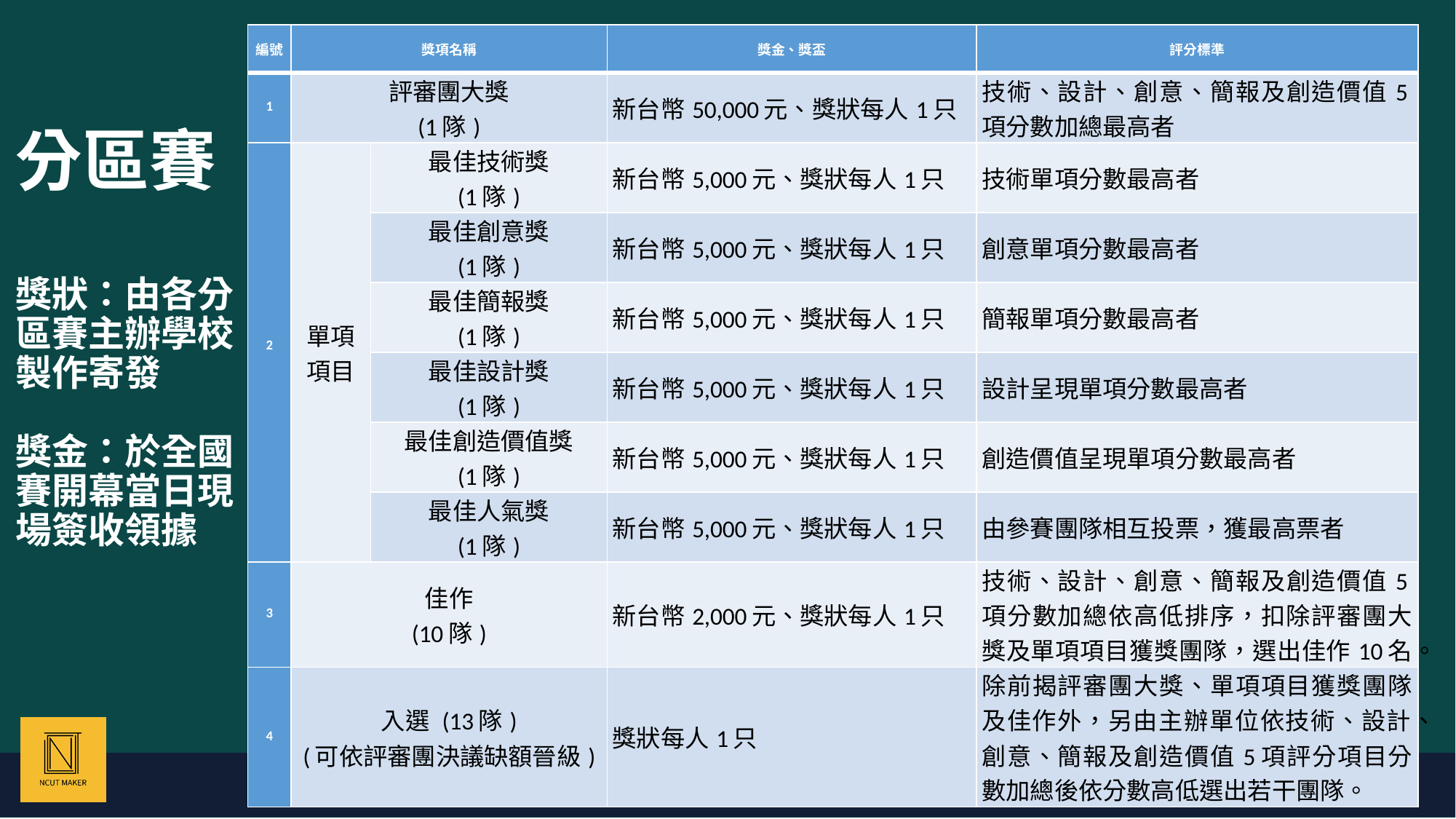

| 編號 | 獎項名稱 |  | 獎金、獎盃 | 評分標準 |
| --- | --- | --- | --- | --- |
| 1 | 評審團大獎 (1隊) |  | 新台幣50,000元、獎狀每人1只 | 技術、設計、創意、簡報及創造價值5項分數加總最高者 |
| 2 | 單項項目 | 最佳技術獎 (1隊) | 新台幣5,000元、獎狀每人1只 | 技術單項分數最高者 |
|  |  | 最佳創意獎 (1隊) | 新台幣5,000元、獎狀每人1只 | 創意單項分數最高者 |
|  |  | 最佳簡報獎 (1隊) | 新台幣5,000元、獎狀每人1只 | 簡報單項分數最高者 |
|  |  | 最佳設計獎 (1隊) | 新台幣5,000元、獎狀每人1只 | 設計呈現單項分數最高者 |
|  |  | 最佳創造價值獎 (1隊) | 新台幣5,000元、獎狀每人1只 | 創造價值呈現單項分數最高者 |
|  |  | 最佳人氣獎 (1隊) | 新台幣5,000元、獎狀每人1只 | 由參賽團隊相互投票，獲最高票者 |
| 3 | 佳作 (10隊) |  | 新台幣2,000元、獎狀每人1只 | 技術、設計、創意、簡報及創造價值5項分數加總依高低排序，扣除評審團大獎及單項項目獲獎團隊，選出佳作10名。 |
| 4 | 入選 (13隊) (可依評審團決議缺額晉級) |  | 獎狀每人1只 | 除前揭評審團大獎、單項項目獲獎團隊及佳作外，另由主辦單位依技術、設計、創意、簡報及創造價值5項評分項目分數加總後依分數高低選出若干團隊。 |
# 分區賽
獎狀：由各分區賽主辦學校製作寄發

獎金：於全國賽開幕當日現場簽收領據